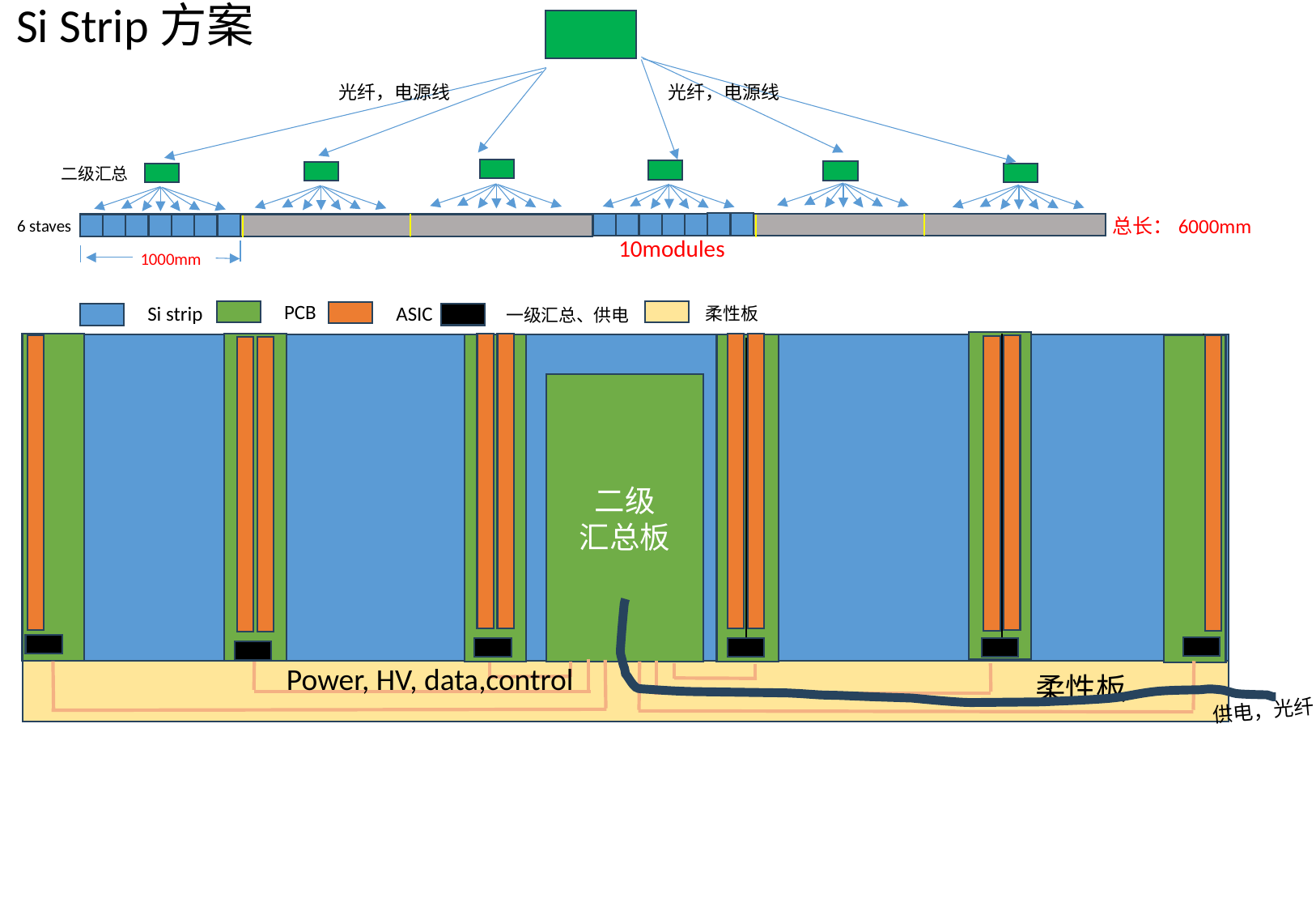

Si Strip方案

光纤，电源线
光纤，电源线
二级汇总

总长：6000mm
6 staves

10modules
1000mm
PCB
Si strip
ASIC
柔性板
一级汇总、供电

二级
汇总板

Power, HV, data,control

柔性板
供电，光纤